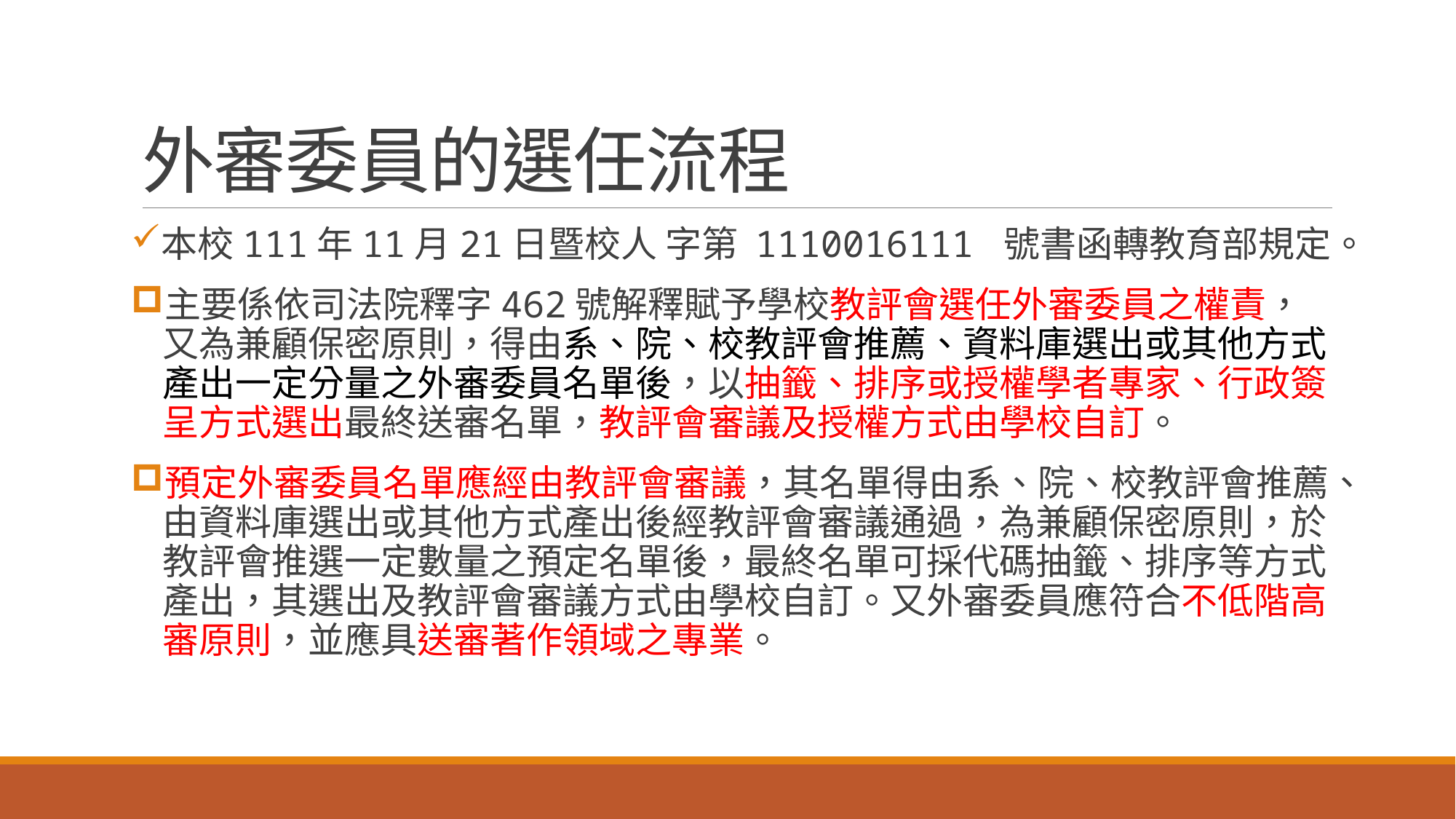

# 外審委員的選任流程
本校111年11月21日暨校人 字第 1110016111 號書函轉教育部規定。
主要係依司法院釋字462號解釋賦予學校教評會選任外審委員之權責，又為兼顧保密原則，得由系、院、校教評會推薦、資料庫選出或其他方式產出一定分量之外審委員名單後，以抽籤、排序或授權學者專家、行政簽呈方式選出最終送審名單，教評會審議及授權方式由學校自訂。
預定外審委員名單應經由教評會審議，其名單得由系、院、校教評會推薦、由資料庫選出或其他方式產出後經教評會審議通過，為兼顧保密原則，於教評會推選一定數量之預定名單後，最終名單可採代碼抽籤、排序等方式產出，其選出及教評會審議方式由學校自訂。又外審委員應符合不低階高審原則，並應具送審著作領域之專業。